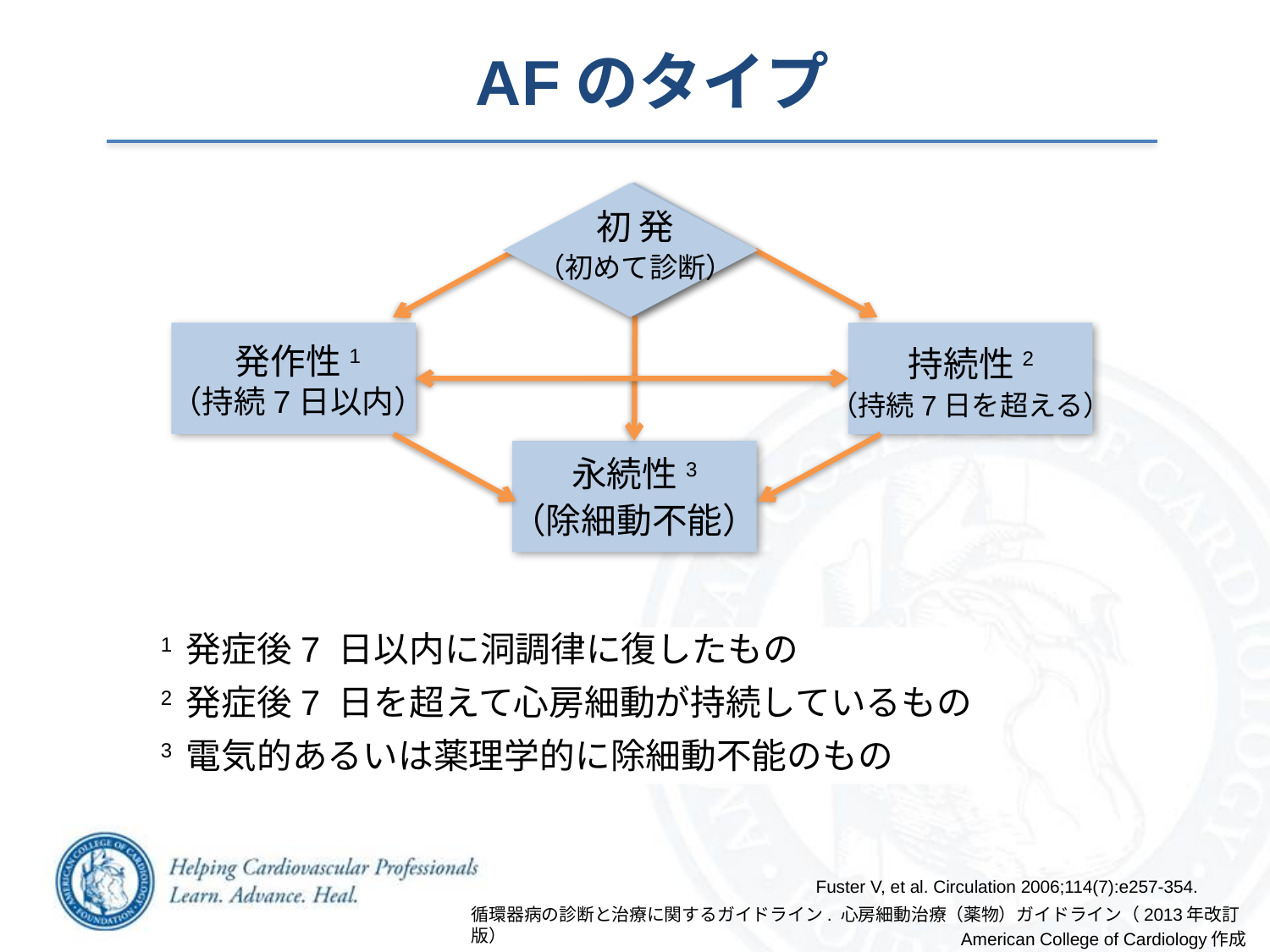

# AFのタイプ

初 発
（初めて診断）

発作性1
（持続7日以内）
持続性2
（持続7日を超える）

永続性3
（除細動不能）
1 発症後7 日以内に洞調律に復したもの
2 発症後7 日を超えて心房細動が持続しているもの
3 電気的あるいは薬理学的に除細動不能のもの
Fuster V, et al. Circulation 2006;114(7):e257-354.
循環器病の診断と治療に関するガイドライン. 心房細動治療（薬物）ガイドライン（2013年改訂版）
American College of Cardiology作成